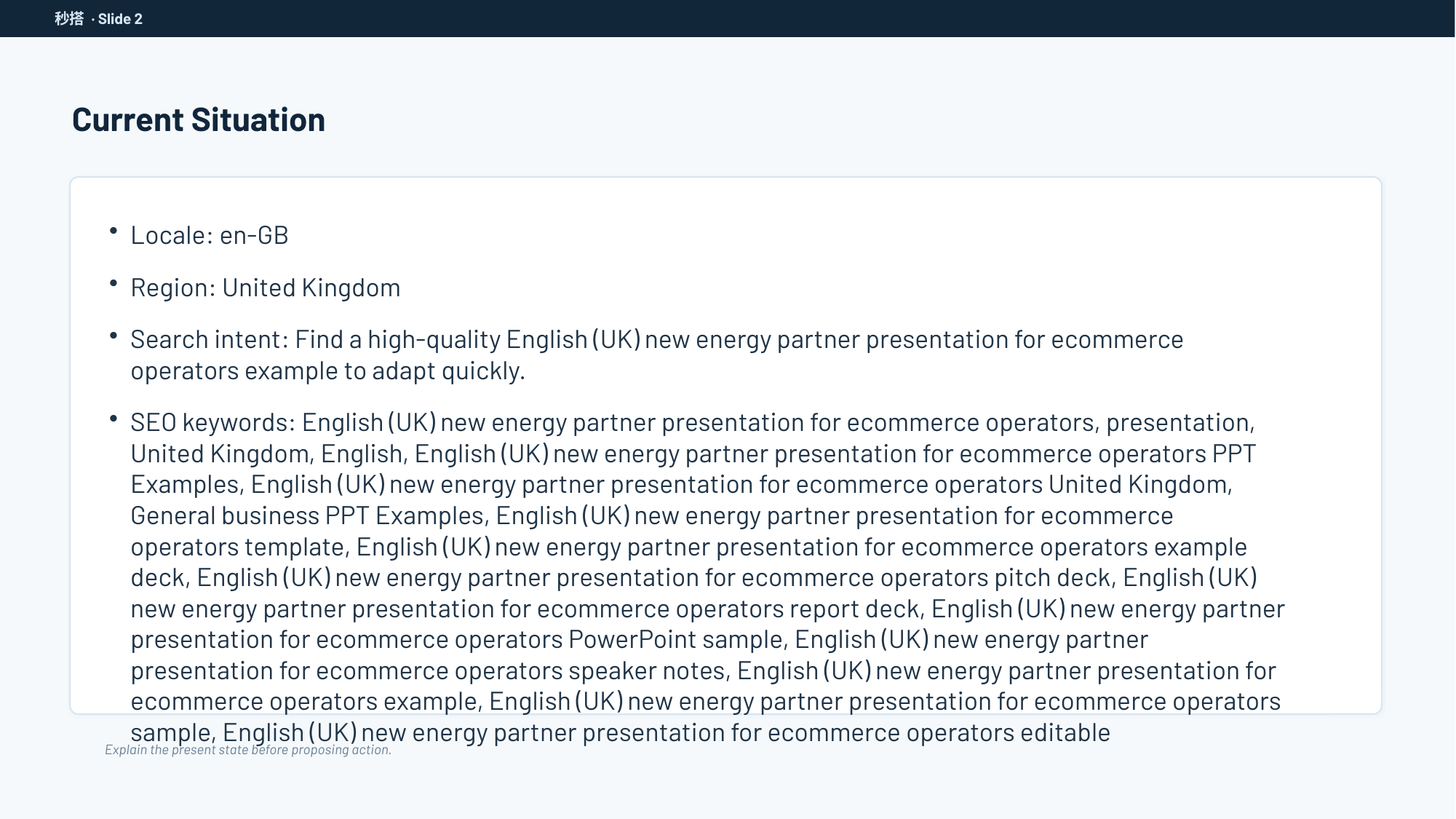

秒搭 · Slide 2
Current Situation

Locale: en-GB
Region: United Kingdom
Search intent: Find a high-quality English (UK) new energy partner presentation for ecommerce operators example to adapt quickly.
SEO keywords: English (UK) new energy partner presentation for ecommerce operators, presentation, United Kingdom, English, English (UK) new energy partner presentation for ecommerce operators PPT Examples, English (UK) new energy partner presentation for ecommerce operators United Kingdom, General business PPT Examples, English (UK) new energy partner presentation for ecommerce operators template, English (UK) new energy partner presentation for ecommerce operators example deck, English (UK) new energy partner presentation for ecommerce operators pitch deck, English (UK) new energy partner presentation for ecommerce operators report deck, English (UK) new energy partner presentation for ecommerce operators PowerPoint sample, English (UK) new energy partner presentation for ecommerce operators speaker notes, English (UK) new energy partner presentation for ecommerce operators example, English (UK) new energy partner presentation for ecommerce operators sample, English (UK) new energy partner presentation for ecommerce operators editable
Explain the present state before proposing action.